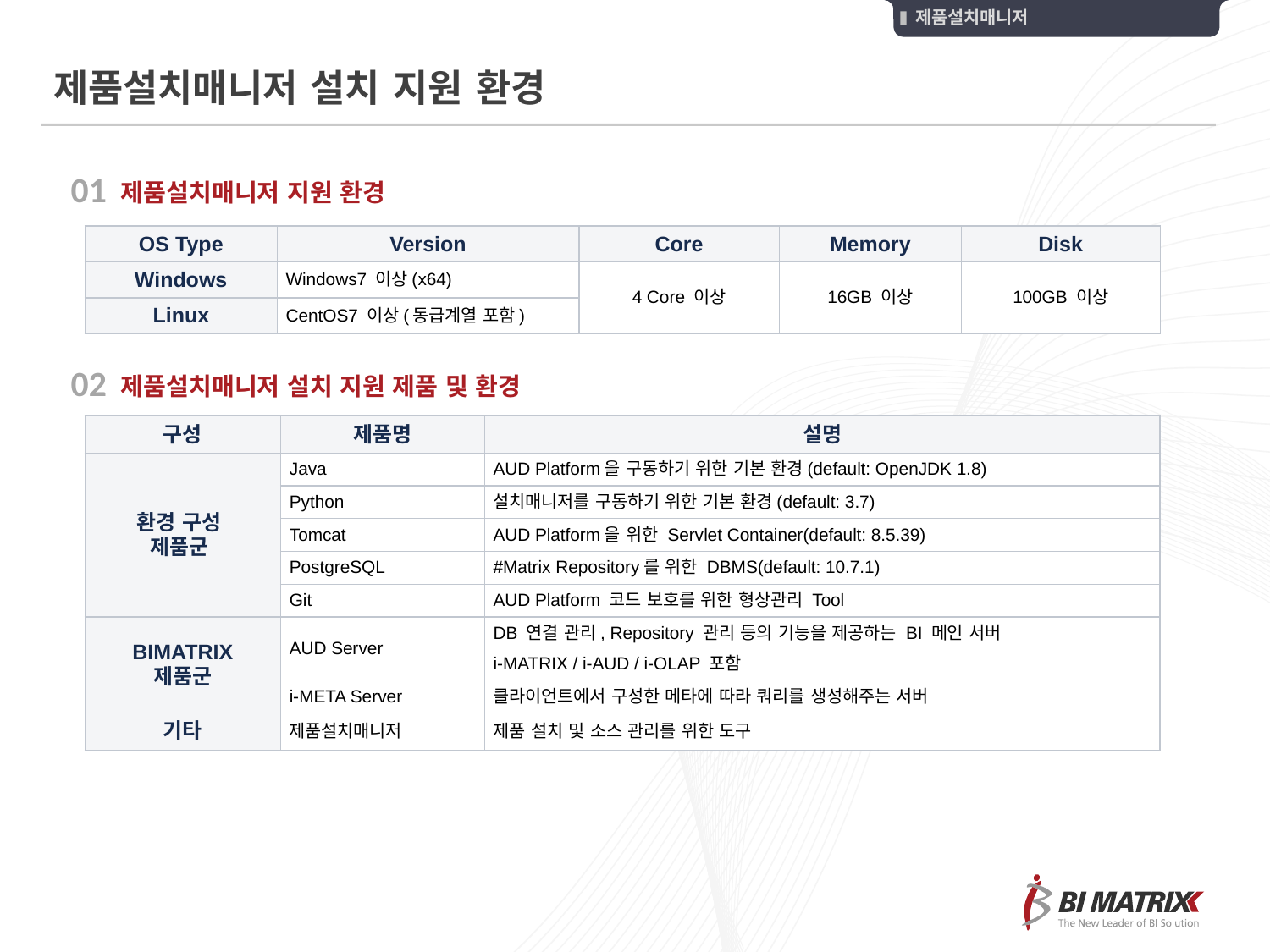

제품설치매니저
제품설치매니저 설치 지원 환경
01
 제품설치매니저 지원 환경
| OS Type | Version | Core | Memory | Disk |
| --- | --- | --- | --- | --- |
| Windows | Windows7 이상(x64) | 4 Core 이상 | 16GB 이상 | 100GB 이상 |
| Linux | CentOS7 이상(동급계열 포함) |  |  |  |
02
 제품설치매니저 설치 지원 제품 및 환경
| 구성 | 제품명 | 설명 |
| --- | --- | --- |
| 환경 구성 제품군 | Java | AUD Platform을 구동하기 위한 기본 환경(default: OpenJDK 1.8) |
|  | Python | 설치매니저를 구동하기 위한 기본 환경(default: 3.7) |
|  | Tomcat | AUD Platform을 위한 Servlet Container(default: 8.5.39) |
|  | PostgreSQL | #Matrix Repository를 위한 DBMS(default: 10.7.1) |
|  | Git | AUD Platform 코드 보호를 위한 형상관리 Tool |
| BIMATRIX 제품군 | AUD Server | DB 연결 관리, Repository 관리 등의 기능을 제공하는 BI 메인 서버 i-MATRIX / i-AUD / i-OLAP 포함 |
|  | i-META Server | 클라이언트에서 구성한 메타에 따라 쿼리를 생성해주는 서버 |
| 기타 | 제품설치매니저 | 제품 설치 및 소스 관리를 위한 도구 |